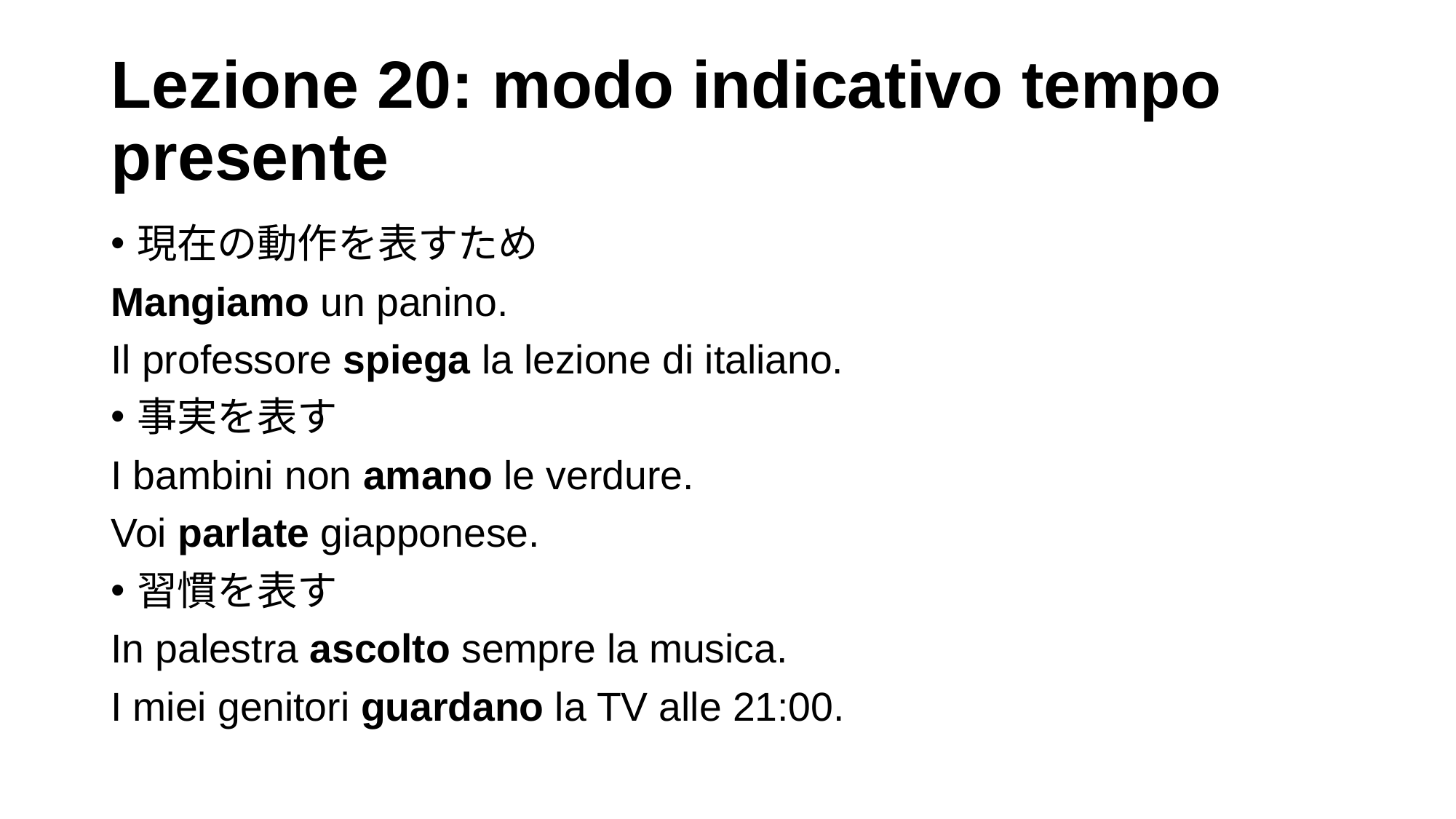

# Lezione 20: modo indicativo tempo presente
現在の動作を表すため
Mangiamo un panino.
Il professore spiega la lezione di italiano.
事実を表す
I bambini non amano le verdure.
Voi parlate giapponese.
習慣を表す
In palestra ascolto sempre la musica.
I miei genitori guardano la TV alle 21:00.